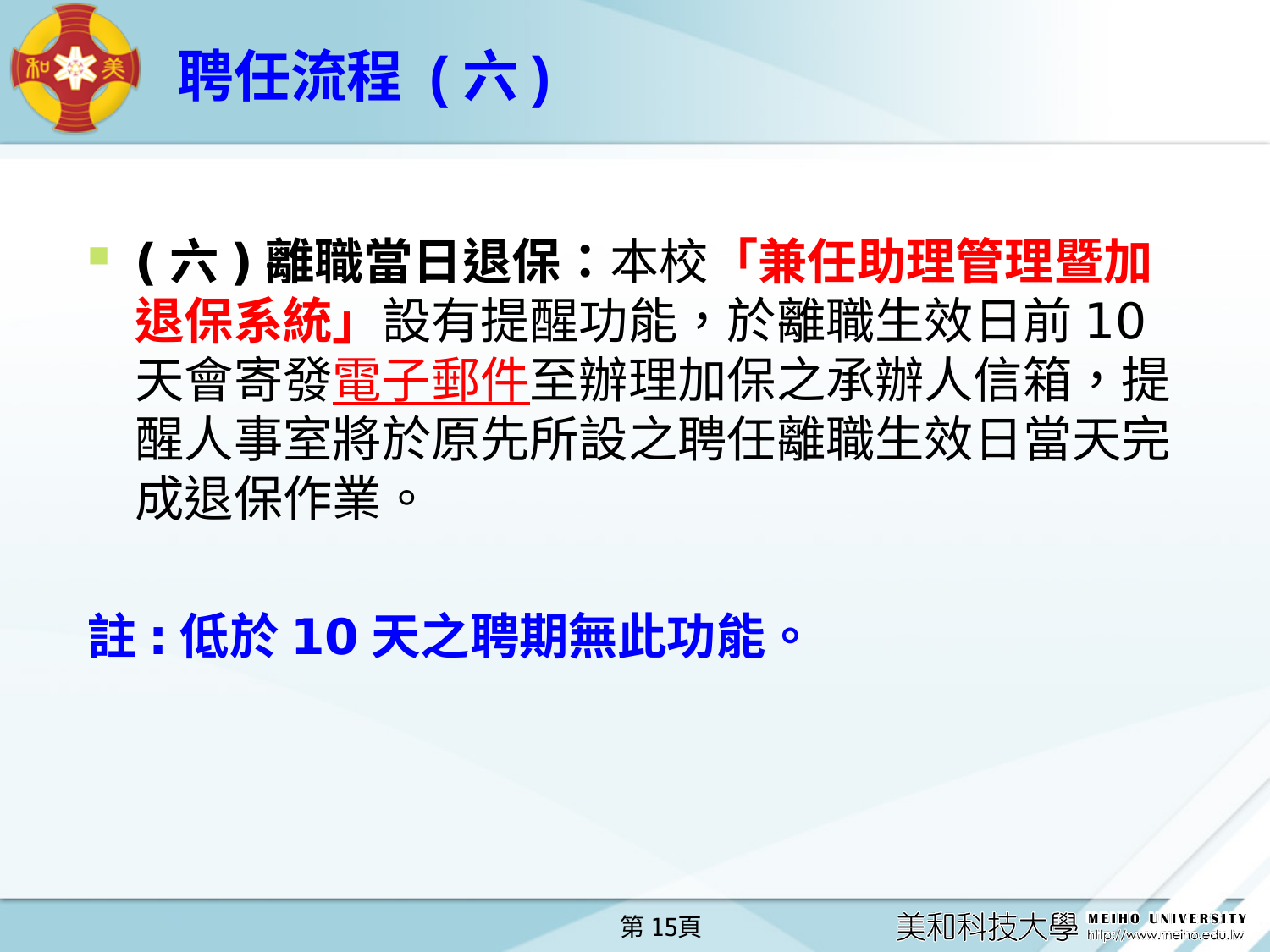

# 聘任流程 (六)
(六)離職當日退保：本校「兼任助理管理暨加退保系統」設有提醒功能，於離職生效日前10天會寄發電子郵件至辦理加保之承辦人信箱，提醒人事室將於原先所設之聘任離職生效日當天完成退保作業。

註:低於10天之聘期無此功能。